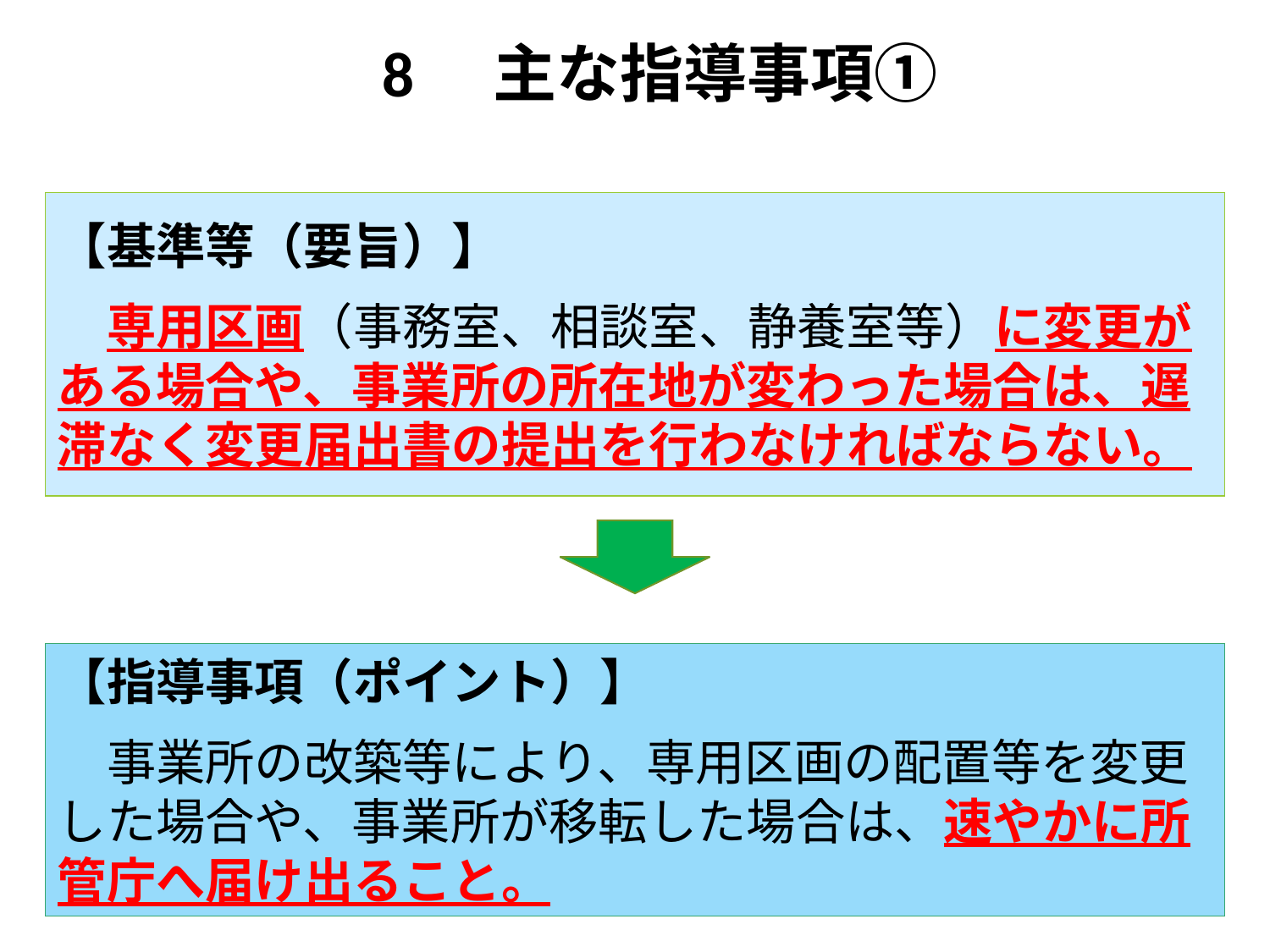

# 8　主な指導事項①
【基準等（要旨）】
　専用区画（事務室、相談室、静養室等）に変更がある場合や、事業所の所在地が変わった場合は、遅滞なく変更届出書の提出を行わなければならない。

【指導事項（ポイント）】
　事業所の改築等により、専用区画の配置等を変更した場合や、事業所が移転した場合は、速やかに所管庁へ届け出ること。
19